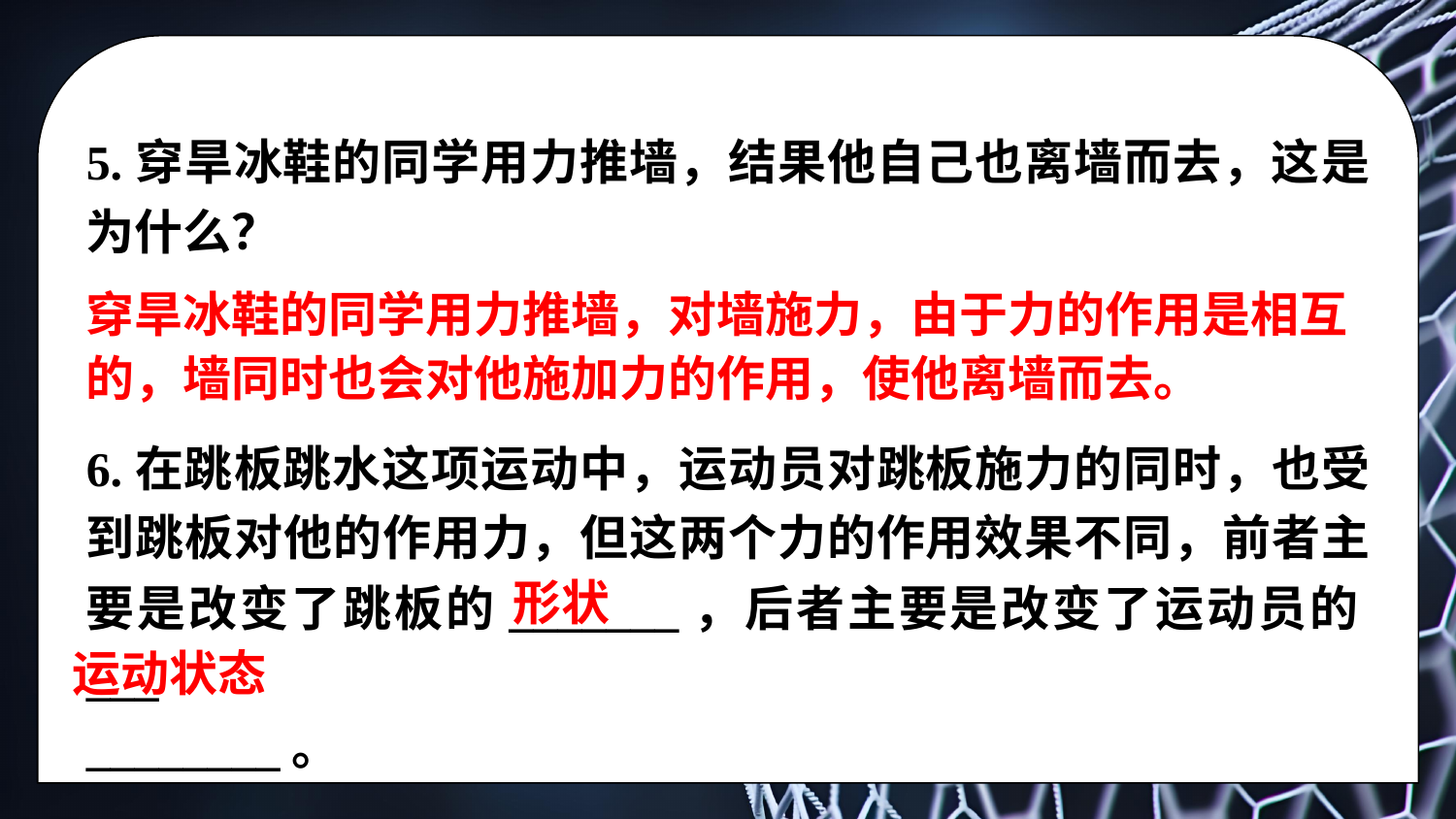

5.穿旱冰鞋的同学用力推墙，结果他自己也离墙而去，这是为什么？
穿旱冰鞋的同学用力推墙，对墙施力，由于力的作用是相互的，墙同时也会对他施加力的作用，使他离墙而去。
6.在跳板跳水这项运动中，运动员对跳板施力的同时，也受到跳板对他的作用力，但这两个力的作用效果不同，前者主要是改变了跳板的_______，后者主要是改变了运动员的___
________。
形状
运动状态